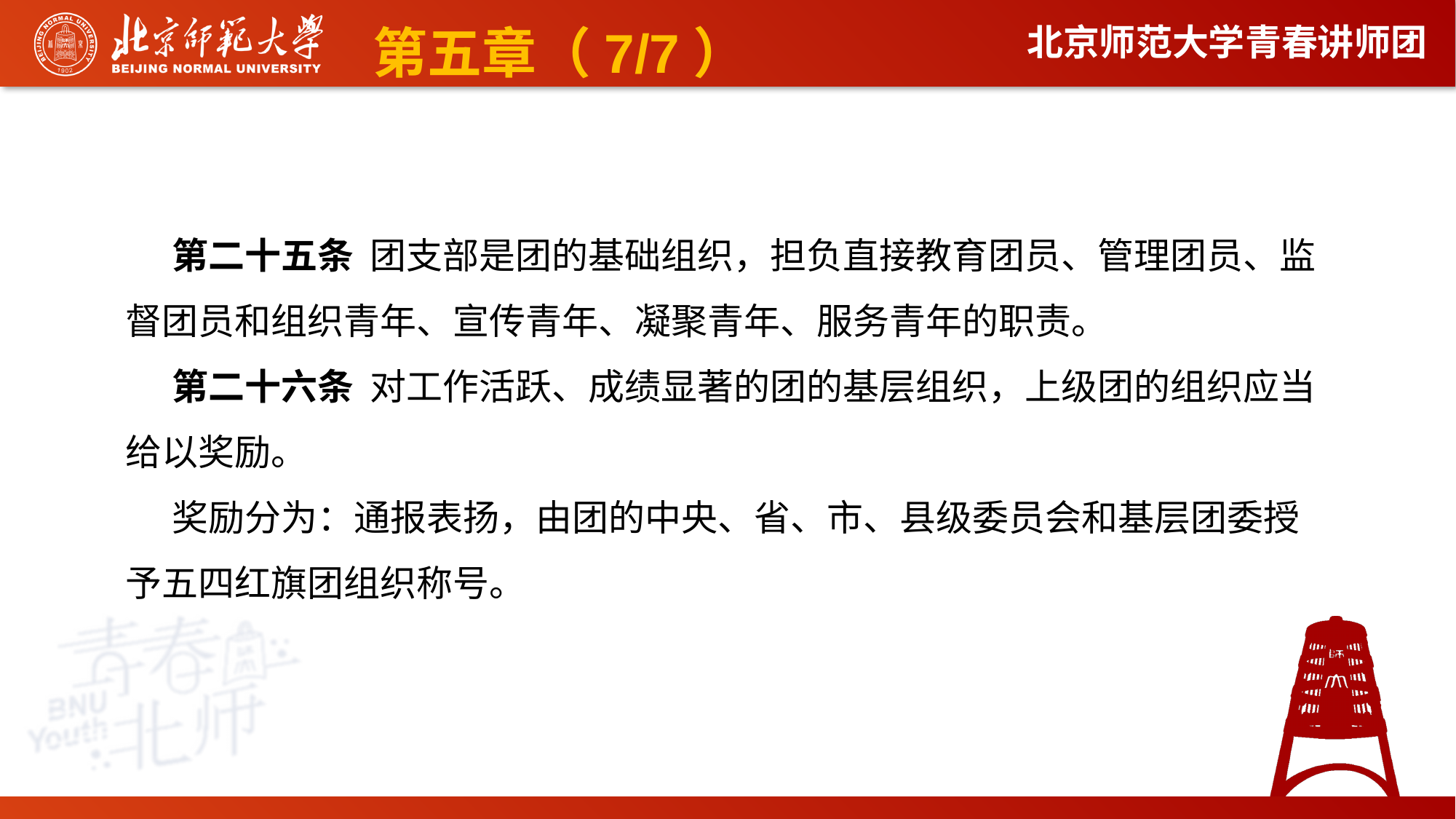

第五章（7/7）

第二十五条  团支部是团的基础组织，担负直接教育团员、管理团员、监督团员和组织青年、宣传青年、凝聚青年、服务青年的职责。
第二十六条  对工作活跃、成绩显著的团的基层组织，上级团的组织应当给以奖励。
奖励分为：通报表扬，由团的中央、省、市、县级委员会和基层团委授予五四红旗团组织称号。